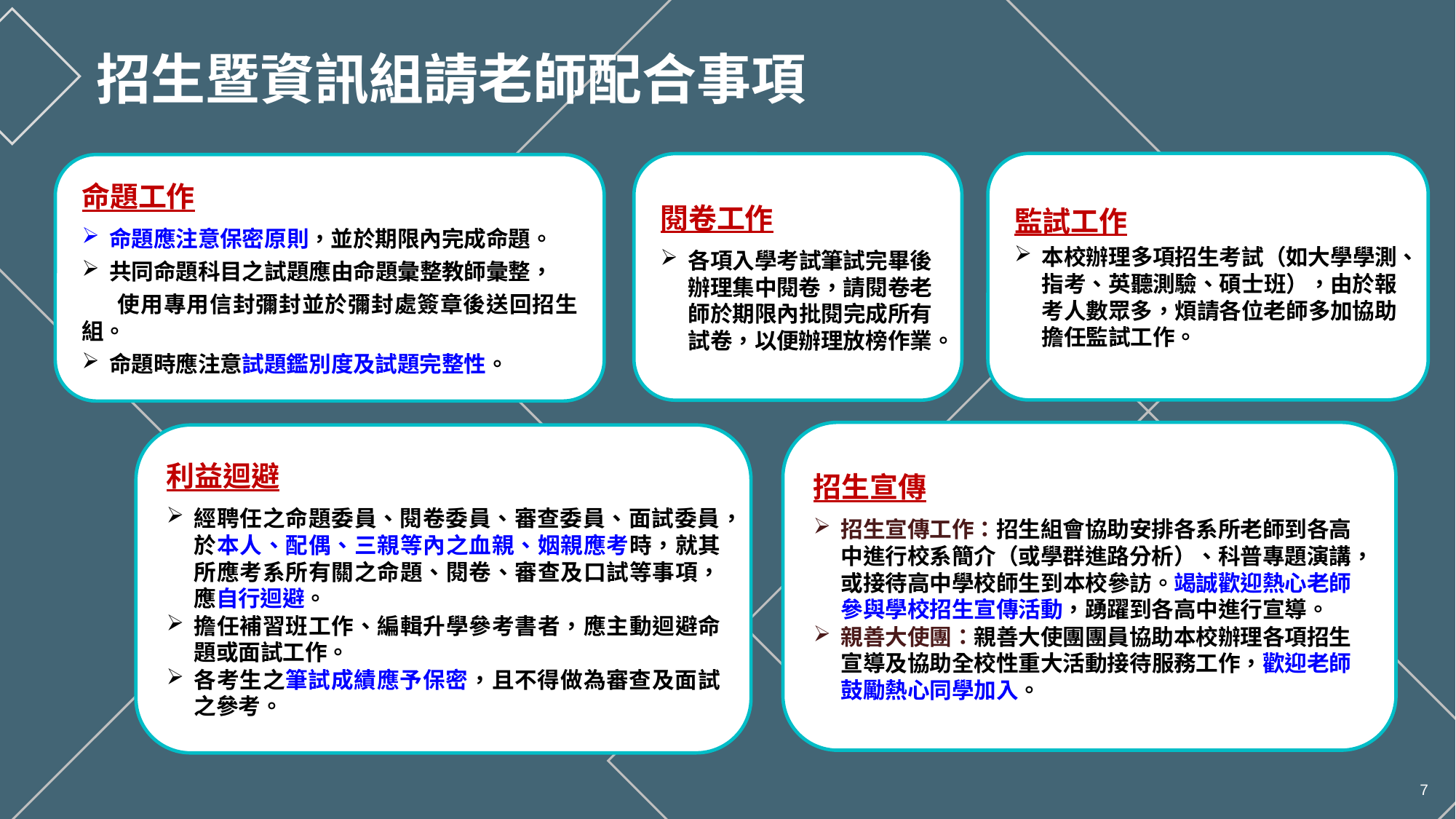

招生暨資訊組請老師配合事項
監試工作
本校辦理多項招生考試（如大學學測、指考、英聽測驗、碩士班），由於報考人數眾多，煩請各位老師多加協助擔任監試工作。
閱卷工作
各項入學考試筆試完畢後辦理集中閱卷，請閱卷老師於期限內批閱完成所有試卷，以便辦理放榜作業。
命題工作
命題應注意保密原則，並於期限內完成命題。
共同命題科目之試題應由命題彙整教師彙整，
     使用專用信封彌封並於彌封處簽章後送回招生組。
命題時應注意試題鑑別度及試題完整性。
招生宣傳
招生宣傳工作：招生組會協助安排各系所老師到各高中進行校系簡介（或學群進路分析）、科普專題演講，或接待高中學校師生到本校參訪。竭誠歡迎熱心老師參與學校招生宣傳活動，踴躍到各高中進行宣導。
親善大使團：親善大使團團員協助本校辦理各項招生宣導及協助全校性重大活動接待服務工作，歡迎老師鼓勵熱心同學加入。
利益迴避
經聘任之命題委員、閱卷委員、審查委員、面試委員，於本人、配偶、三親等內之血親、姻親應考時，就其所應考系所有關之命題、閱卷、審查及口試等事項，應自行迴避。
擔任補習班工作、編輯升學參考書者，應主動迴避命題或面試工作。
各考生之筆試成績應予保密，且不得做為審查及面試之參考。
7